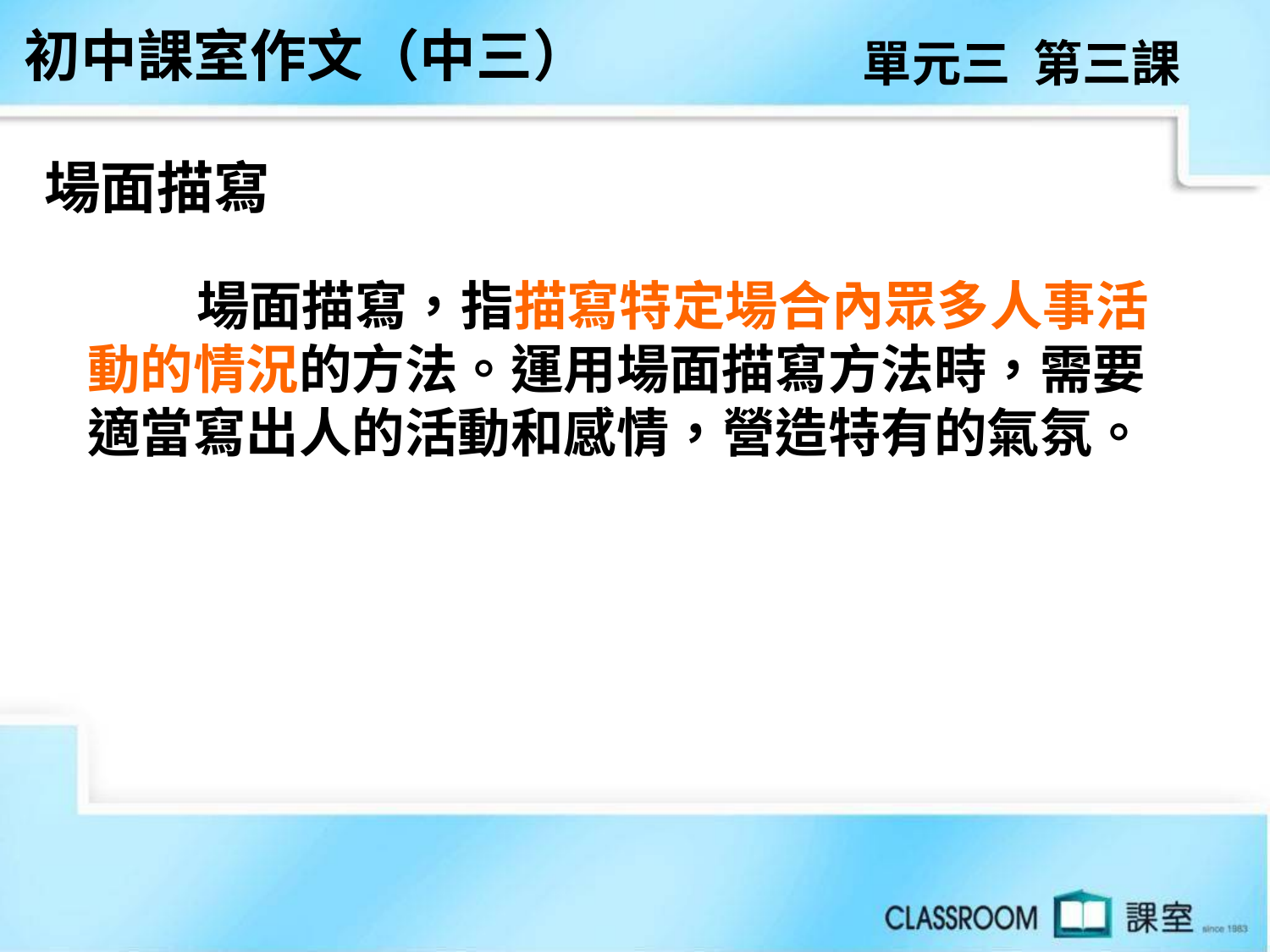

初中課室作文（中三）
單元三  第三課
場面描寫
        場面描寫，指描寫特定場合內眾多人事活動的情況的方法。運用場面描寫方法時，需要適當寫出人的活動和感情，營造特有的氣氛。